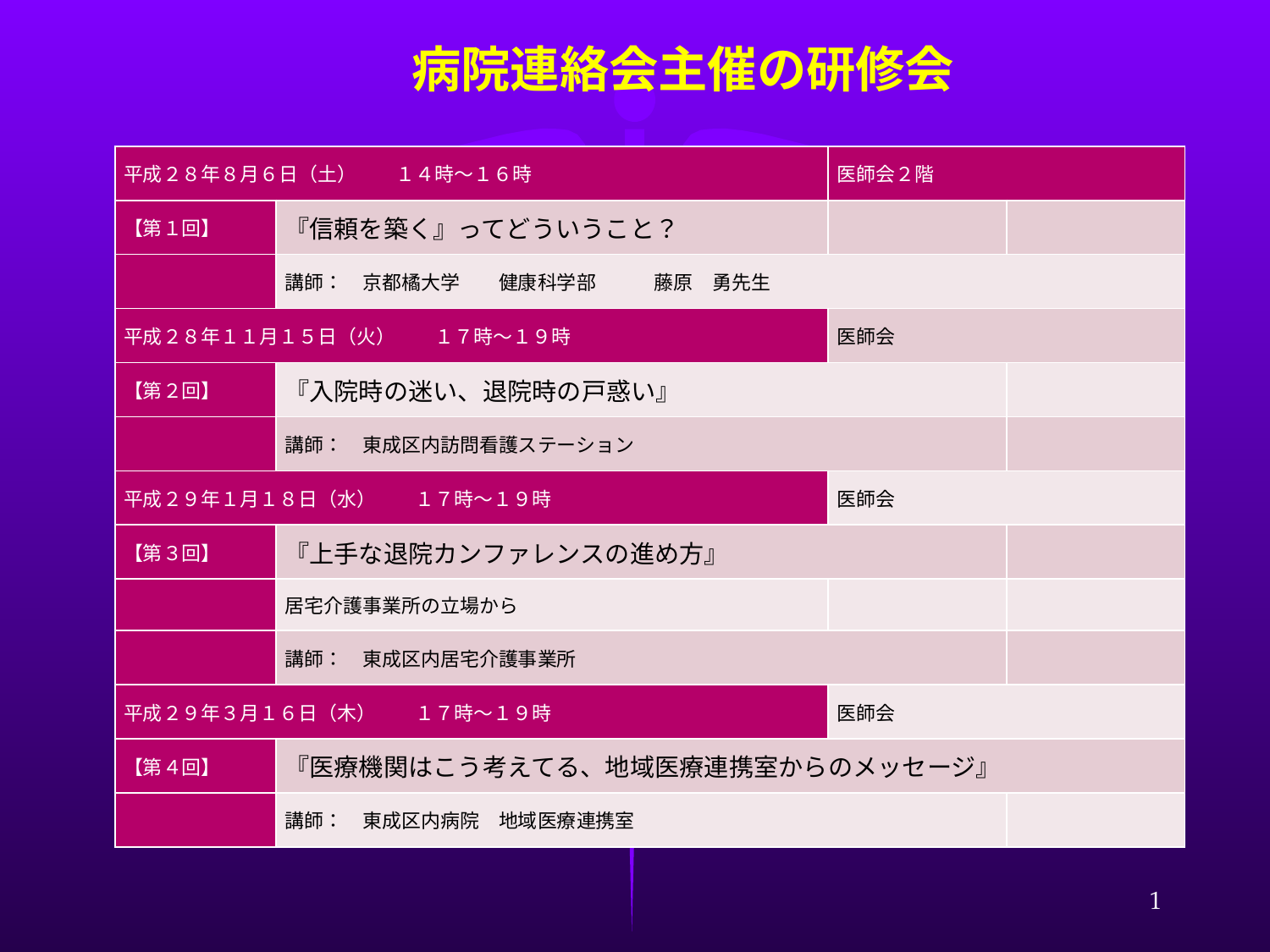

病院連絡会主催の研修会
| 平成２８年８月６日（土）　　１４時～１６時 |  | 医師会２階 |  |
| --- | --- | --- | --- |
| 【第１回】 | 『信頼を築く』ってどういうこと？ |  |  |
|  | 講師：　京都橘大学　　健康科学部　　　藤原　勇先生 |  |  |
| 平成２８年１１月１５日（火）　　１７時～１９時 |  | 医師会 |  |
| 【第２回】 | 『入院時の迷い、退院時の戸惑い』 |  |  |
|  | 講師：　東成区内訪問看護ステーション |  |  |
| 平成２９年１月１８日（水）　　１７時～１９時 |  | 医師会 |  |
| 【第３回】 | 『上手な退院カンファレンスの進め方』 |  |  |
|  | 居宅介護事業所の立場から |  |  |
|  | 講師：　東成区内居宅介護事業所 |  |  |
| 平成２９年３月１６日（木）　　１７時～１９時 |  | 医師会 |  |
| 【第４回】 | 『医療機関はこう考えてる、地域医療連携室からのメッセージ』 |  |  |
|  | 講師：　東成区内病院　地域医療連携室 |  |  |
1